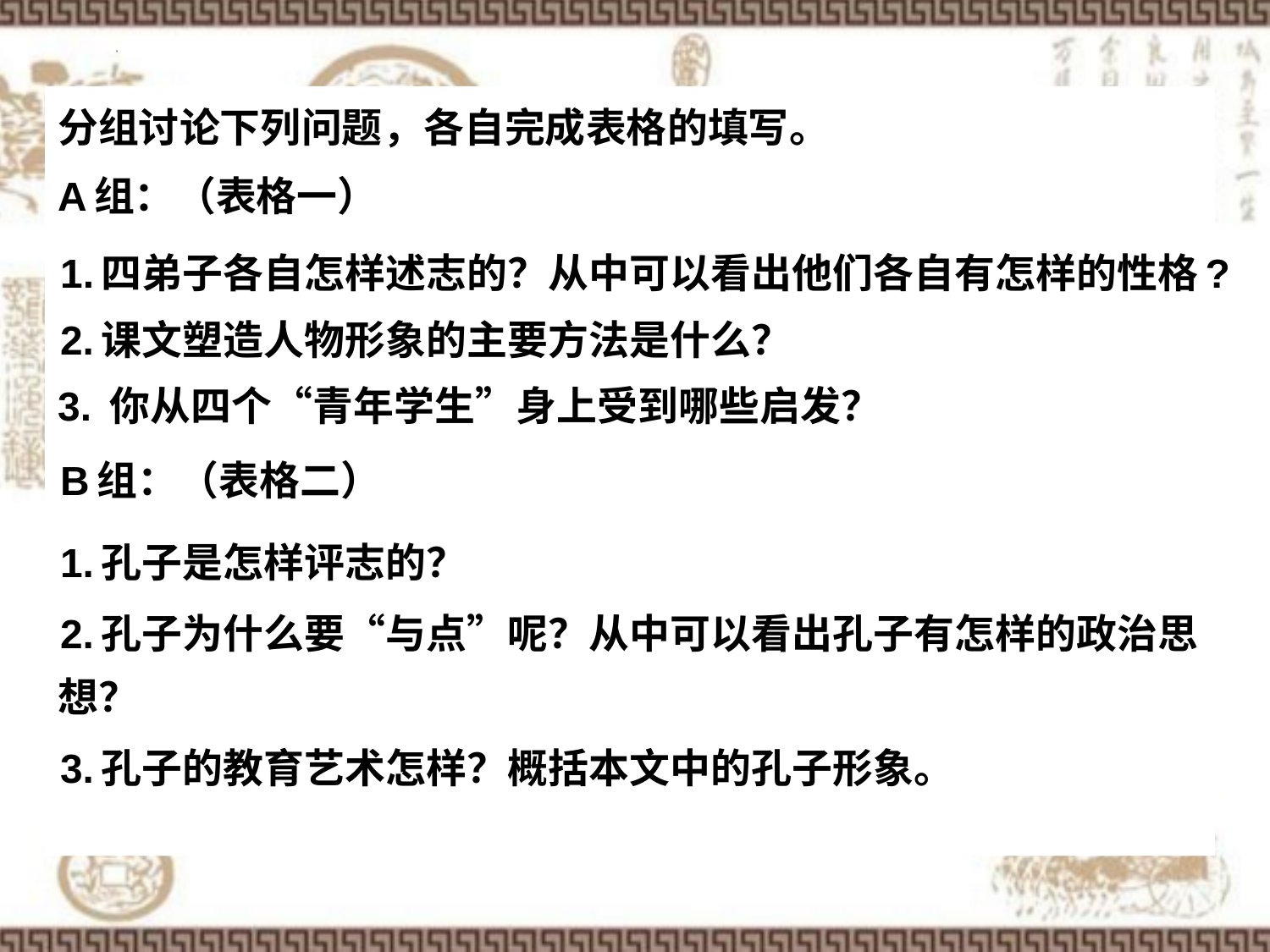

分组讨论下列问题，各自完成表格的填写。
A组：（表格一）
1.四弟子各自怎样述志的？从中可以看出他们各自有怎样的性格?
2.课文塑造人物形象的主要方法是什么？
3. 你从四个“青年学生”身上受到哪些启发？
B组：（表格二）
1.孔子是怎样评志的？
2.孔子为什么要“与点”呢？从中可以看出孔子有怎样的政治思想？
3.孔子的教育艺术怎样？概括本文中的孔子形象。